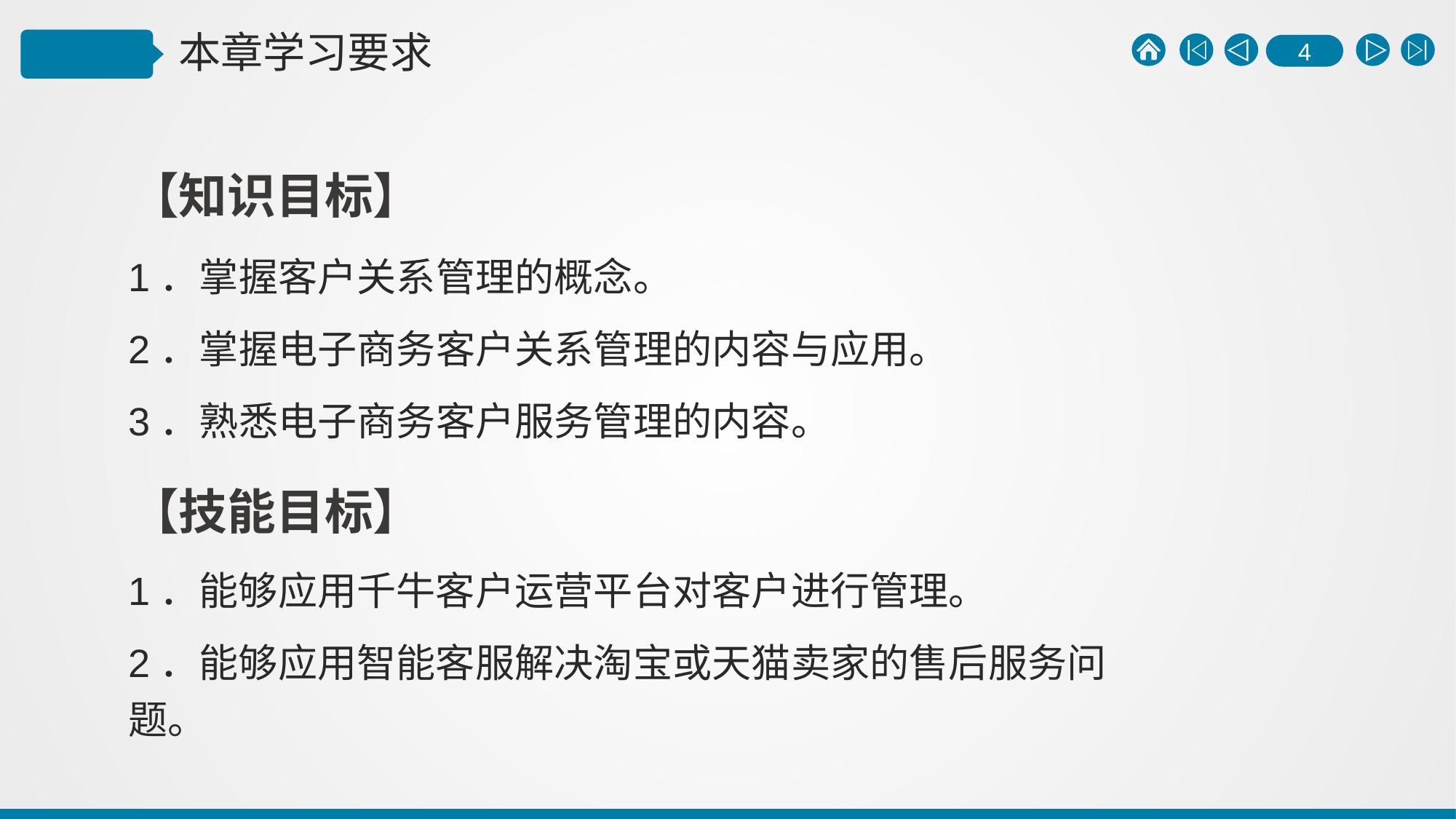

【知识目标】
1．掌握客户关系管理的概念。
2．掌握电子商务客户关系管理的内容与应用。
3．熟悉电子商务客户服务管理的内容。
【技能目标】
1．能够应用千牛客户运营平台对客户进行管理。
2．能够应用智能客服解决淘宝或天猫卖家的售后服务问题。